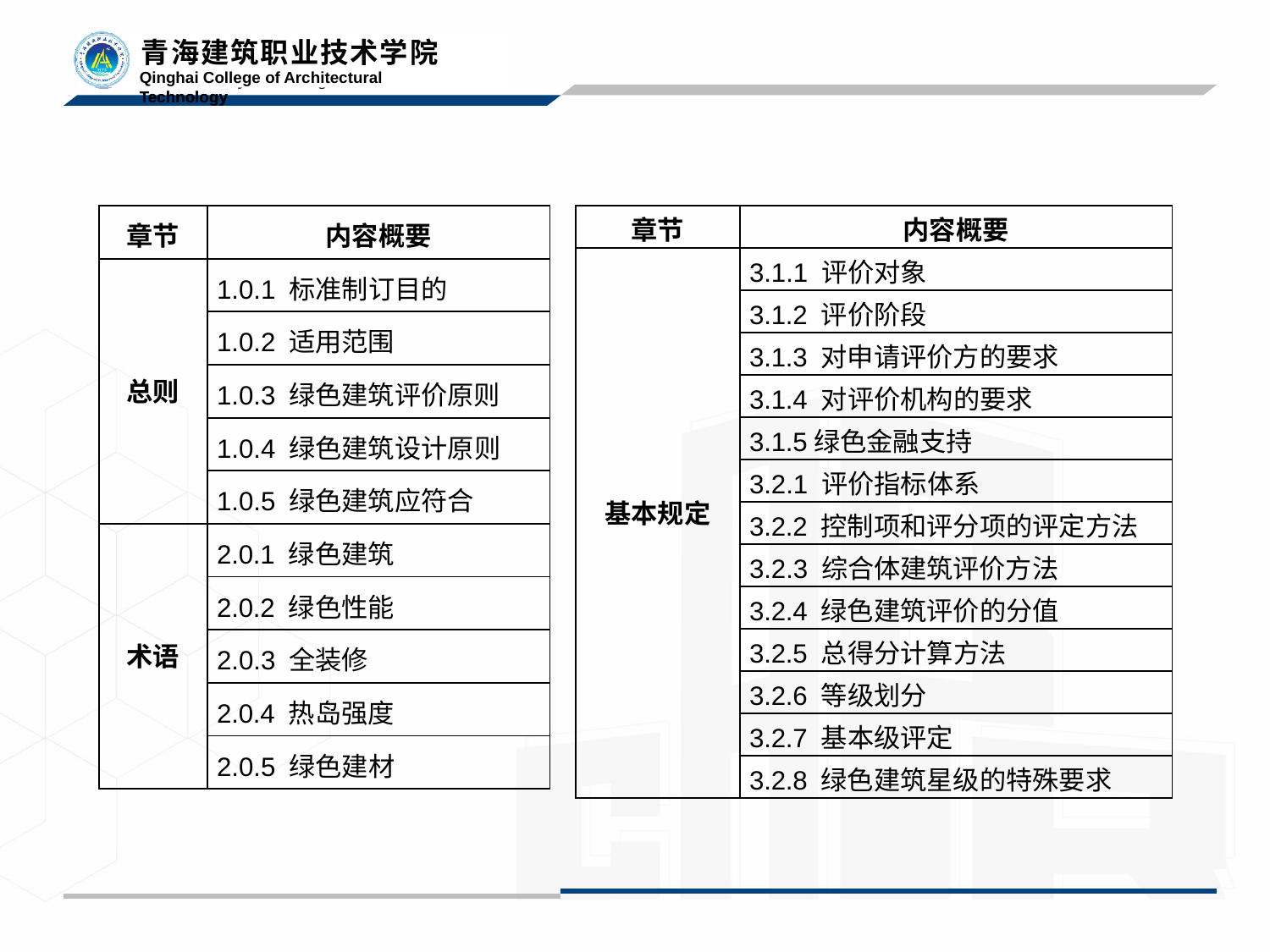

| 章节 | 内容概要 |
| --- | --- |
| 总则 | 1.0.1 标准制订目的 |
|  | 1.0.2 适用范围 |
|  | 1.0.3 绿色建筑评价原则 |
|  | 1.0.4 绿色建筑设计原则 |
|  | 1.0.5 绿色建筑应符合 |
| 术语 | 2.0.1 绿色建筑 |
|  | 2.0.2 绿色性能 |
|  | 2.0.3 全装修 |
|  | 2.0.4 热岛强度 |
|  | 2.0.5 绿色建材 |
| 章节 | 内容概要 |
| --- | --- |
| 基本规定 | 3.1.1 评价对象 |
|  | 3.1.2 评价阶段 |
|  | 3.1.3 对申请评价方的要求 |
|  | 3.1.4 对评价机构的要求 |
|  | 3.1.5绿色金融支持 |
|  | 3.2.1 评价指标体系 |
|  | 3.2.2 控制项和评分项的评定方法 |
|  | 3.2.3 综合体建筑评价方法 |
|  | 3.2.4 绿色建筑评价的分值 |
|  | 3.2.5 总得分计算方法 |
|  | 3.2.6 等级划分 |
|  | 3.2.7 基本级评定 |
|  | 3.2.8 绿色建筑星级的特殊要求 |